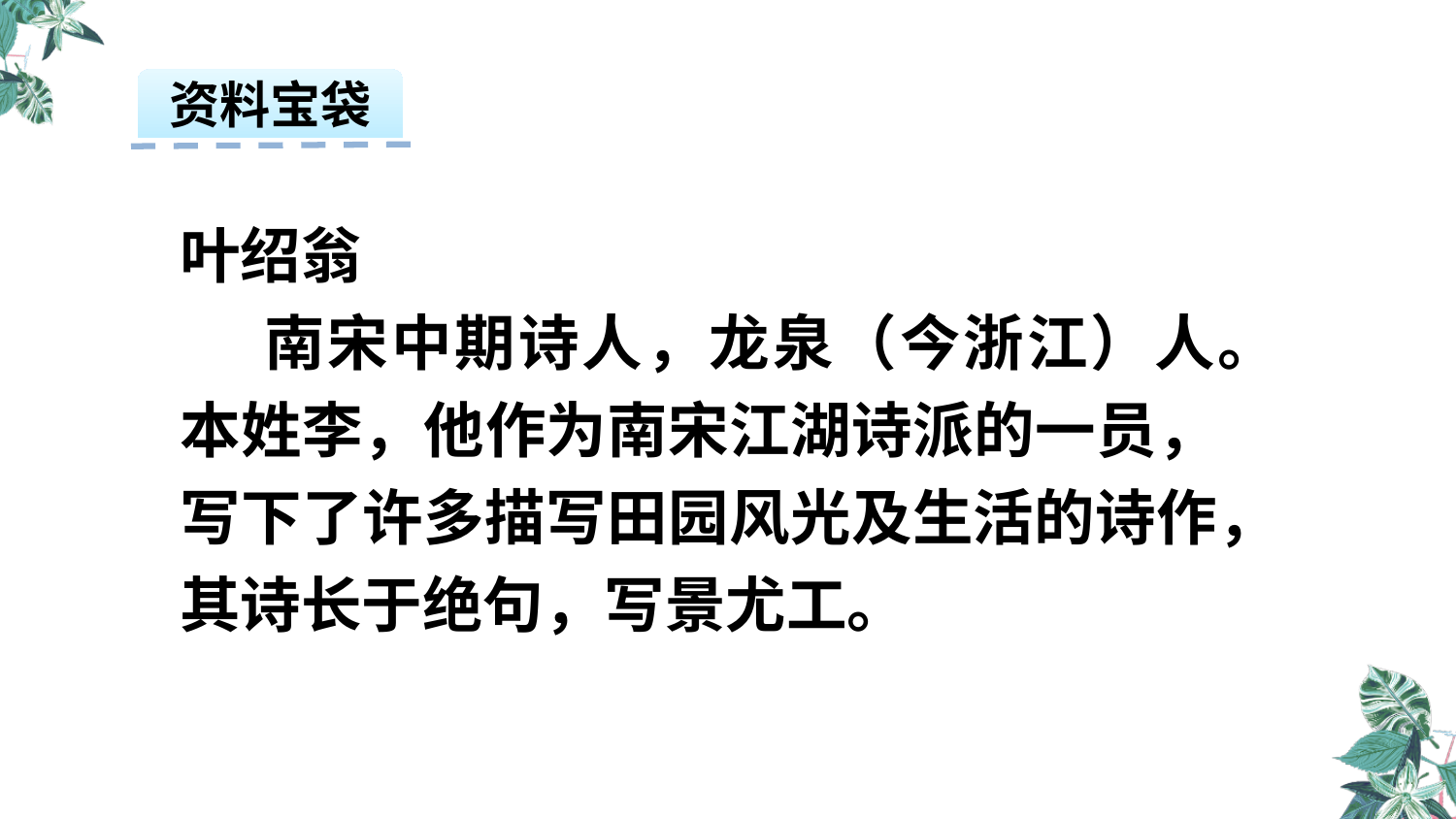

资料宝袋

叶绍翁
    南宋中期诗人，龙泉（今浙江）人。本姓李，他作为南宋江湖诗派的一员，写下了许多描写田园风光及生活的诗作，其诗长于绝句，写景尤工。